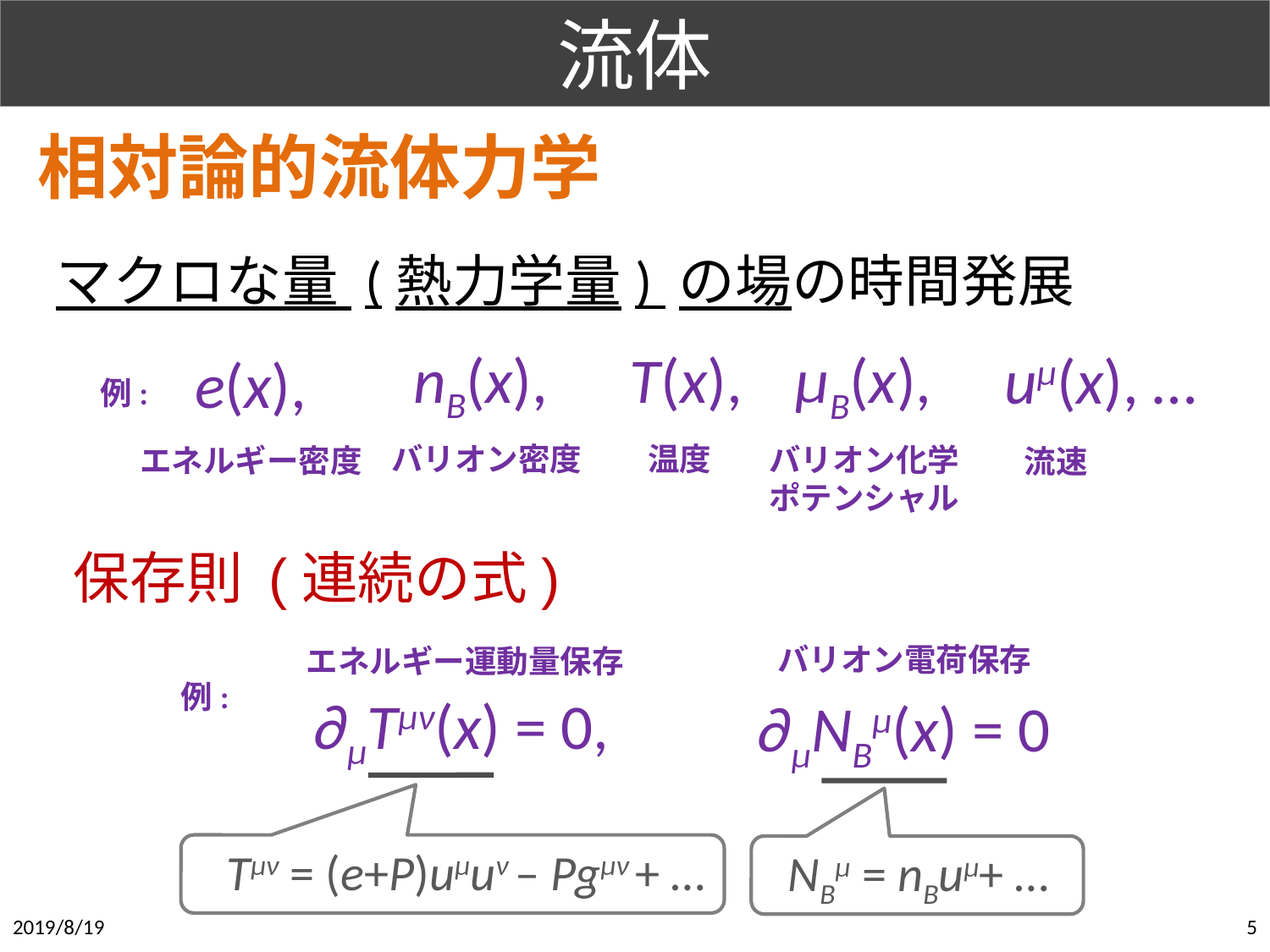

# 流体
相対論的流体力学
マクロな量 (熱力学量) の場の時間発展
T(x),
nB(x),
μB(x),
uμ(x), …
e(x),
例:
バリオン密度
温度
バリオン化学
ポテンシャル
エネルギー密度
流速
保存則 (連続の式)
バリオン電荷保存
エネルギー運動量保存
例:
∂μTμν(x) = 0,
∂μNBμ(x) = 0

Tμν = (e+P)uμuν – Pgμν + …

NBμ = nBuμ+ …
2019/8/19
5